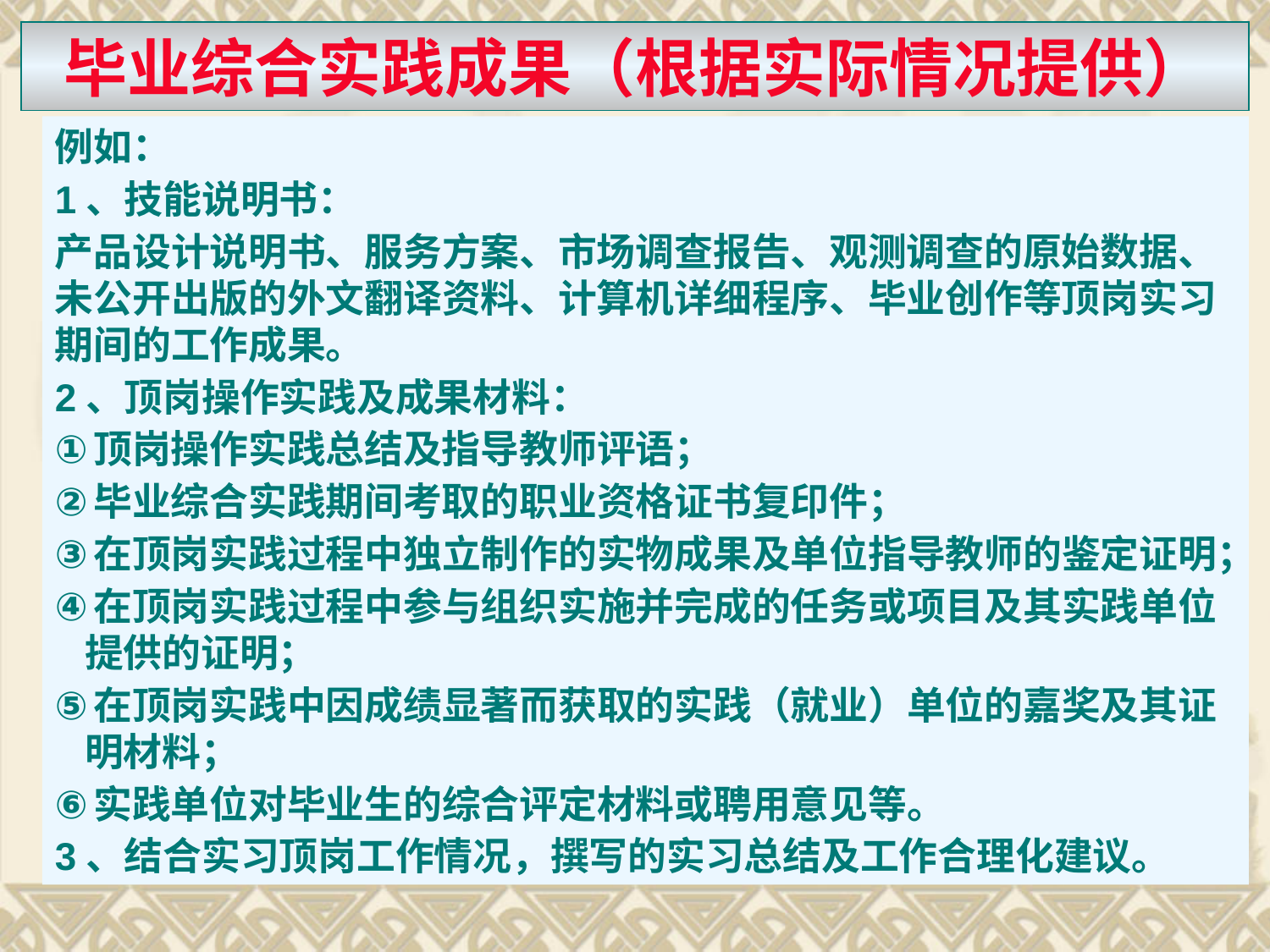

毕业综合实践成果（根据实际情况提供）
例如：
1、技能说明书：
产品设计说明书、服务方案、市场调查报告、观测调查的原始数据、未公开出版的外文翻译资料、计算机详细程序、毕业创作等顶岗实习期间的工作成果。
2、顶岗操作实践及成果材料：
顶岗操作实践总结及指导教师评语；
毕业综合实践期间考取的职业资格证书复印件；
在顶岗实践过程中独立制作的实物成果及单位指导教师的鉴定证明；
在顶岗实践过程中参与组织实施并完成的任务或项目及其实践单位提供的证明；
在顶岗实践中因成绩显著而获取的实践（就业）单位的嘉奖及其证明材料；
实践单位对毕业生的综合评定材料或聘用意见等。
3、结合实习顶岗工作情况，撰写的实习总结及工作合理化建议。